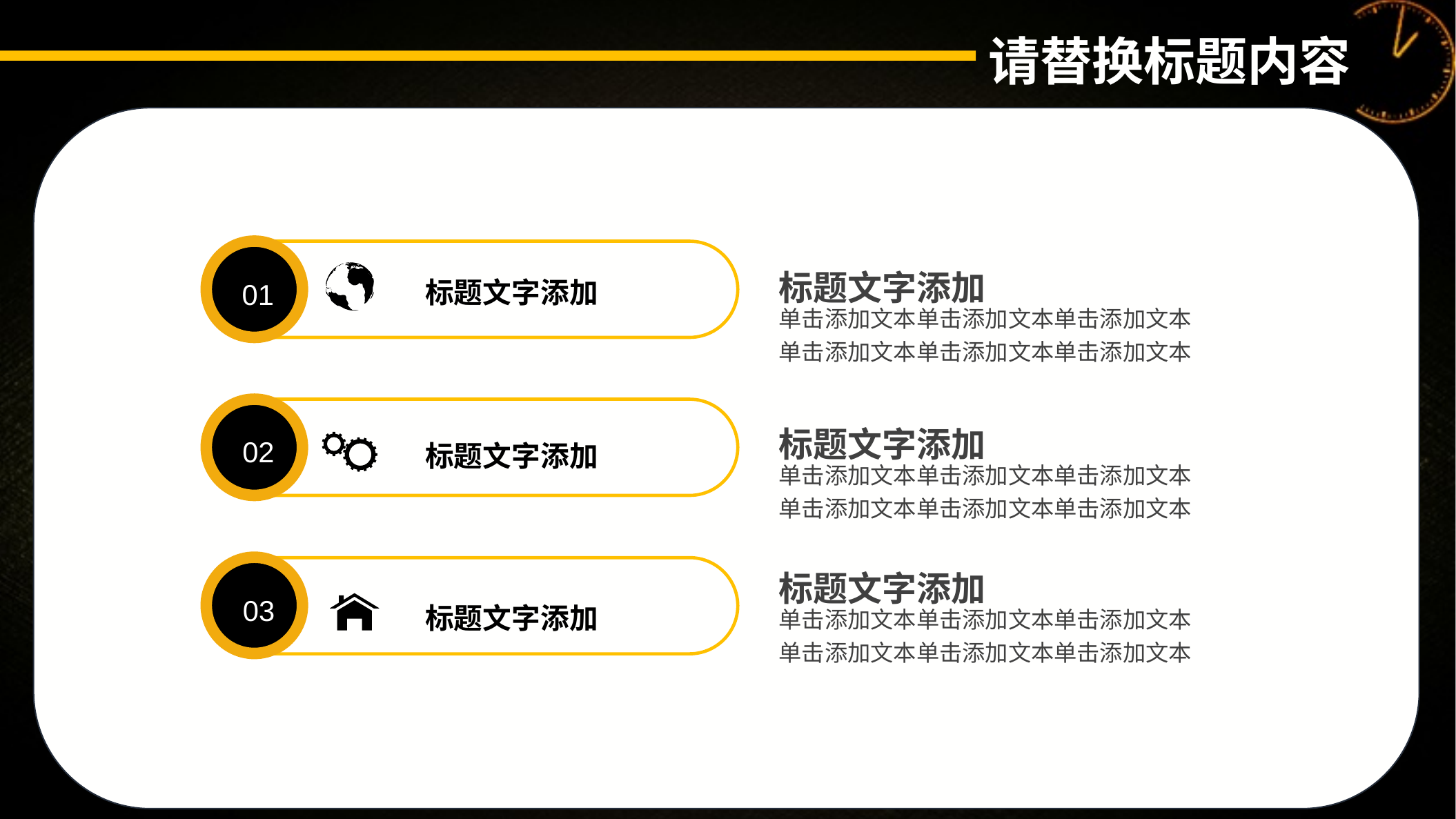

#

标题文字添加

标题文字添加

01
单击添加文本单击添加文本单击添加文本单击添加文本单击添加文本单击添加文本

标题文字添加

标题文字添加
02

单击添加文本单击添加文本单击添加文本单击添加文本单击添加文本单击添加文本
标题文字添加

03
标题文字添加

单击添加文本单击添加文本单击添加文本单击添加文本单击添加文本单击添加文本